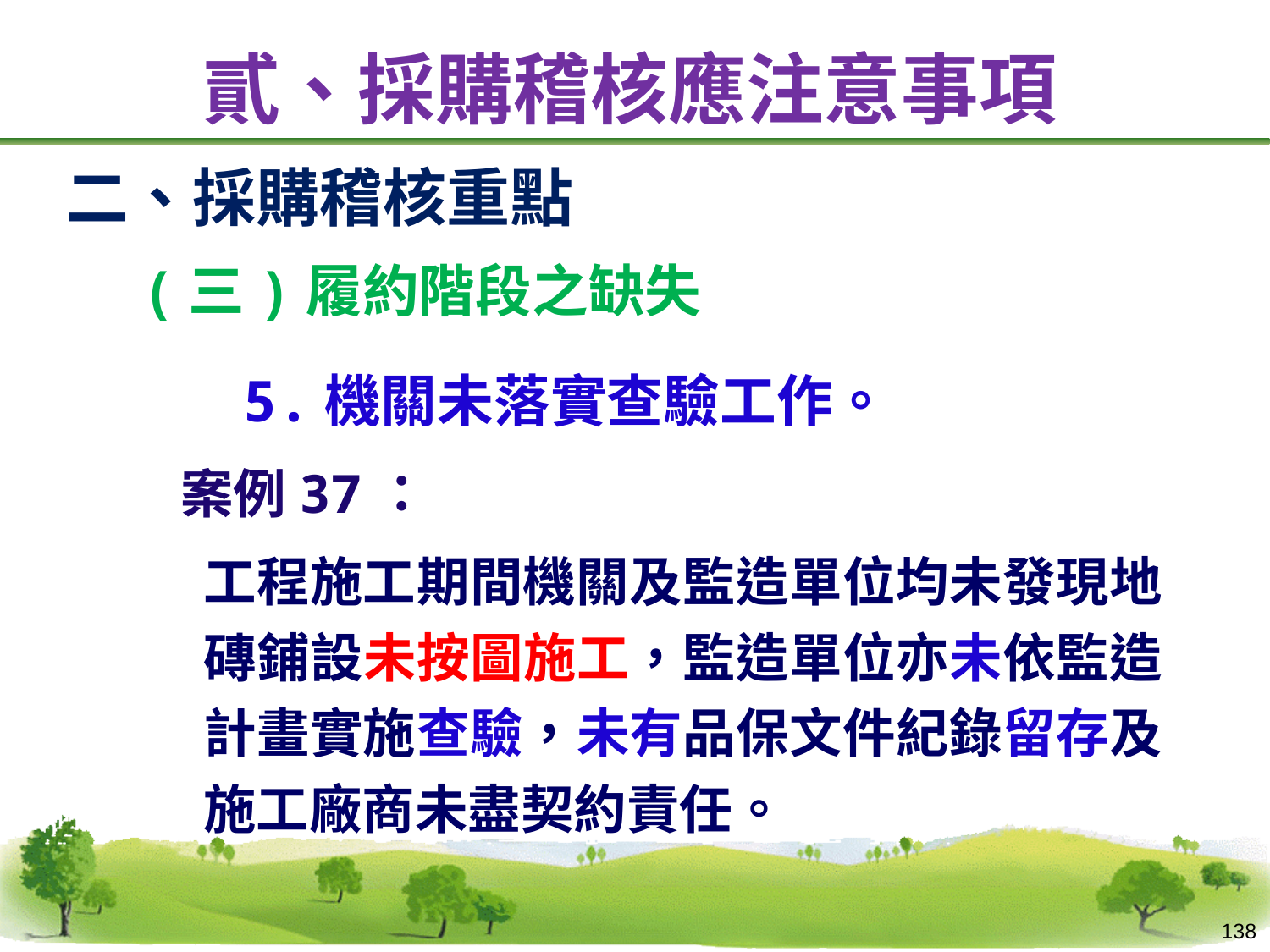

# 貳、採購稽核應注意事項
二、採購稽核重點
(三)履約階段之缺失
   5.機關未落實查驗工作。
  案例37：
工程施工期間機關及監造單位均未發現地磚鋪設未按圖施工，監造單位亦未依監造計畫實施查驗，未有品保文件紀錄留存及施工廠商未盡契約責任。

138